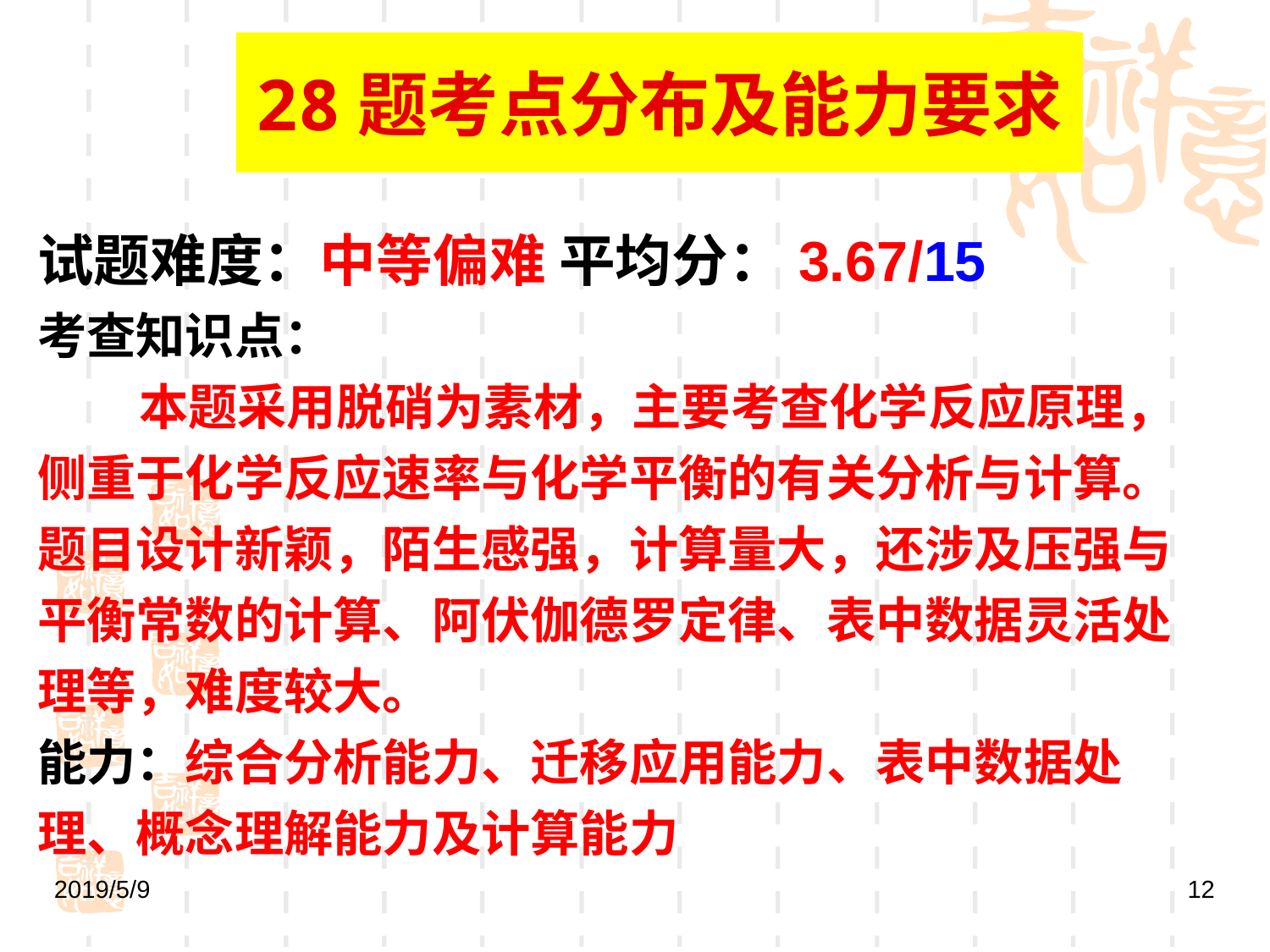

# 28题考点分布及能力要求
试题难度：中等偏难 平均分：3.67/15
考查知识点：
        本题采用脱硝为素材，主要考查化学反应原理，侧重于化学反应速率与化学平衡的有关分析与计算。题目设计新颖，陌生感强，计算量大，还涉及压强与平衡常数的计算、阿伏伽德罗定律、表中数据灵活处理等，难度较大。
能力：综合分析能力、迁移应用能力、表中数据处理、概念理解能力及计算能力
2019/5/9
12